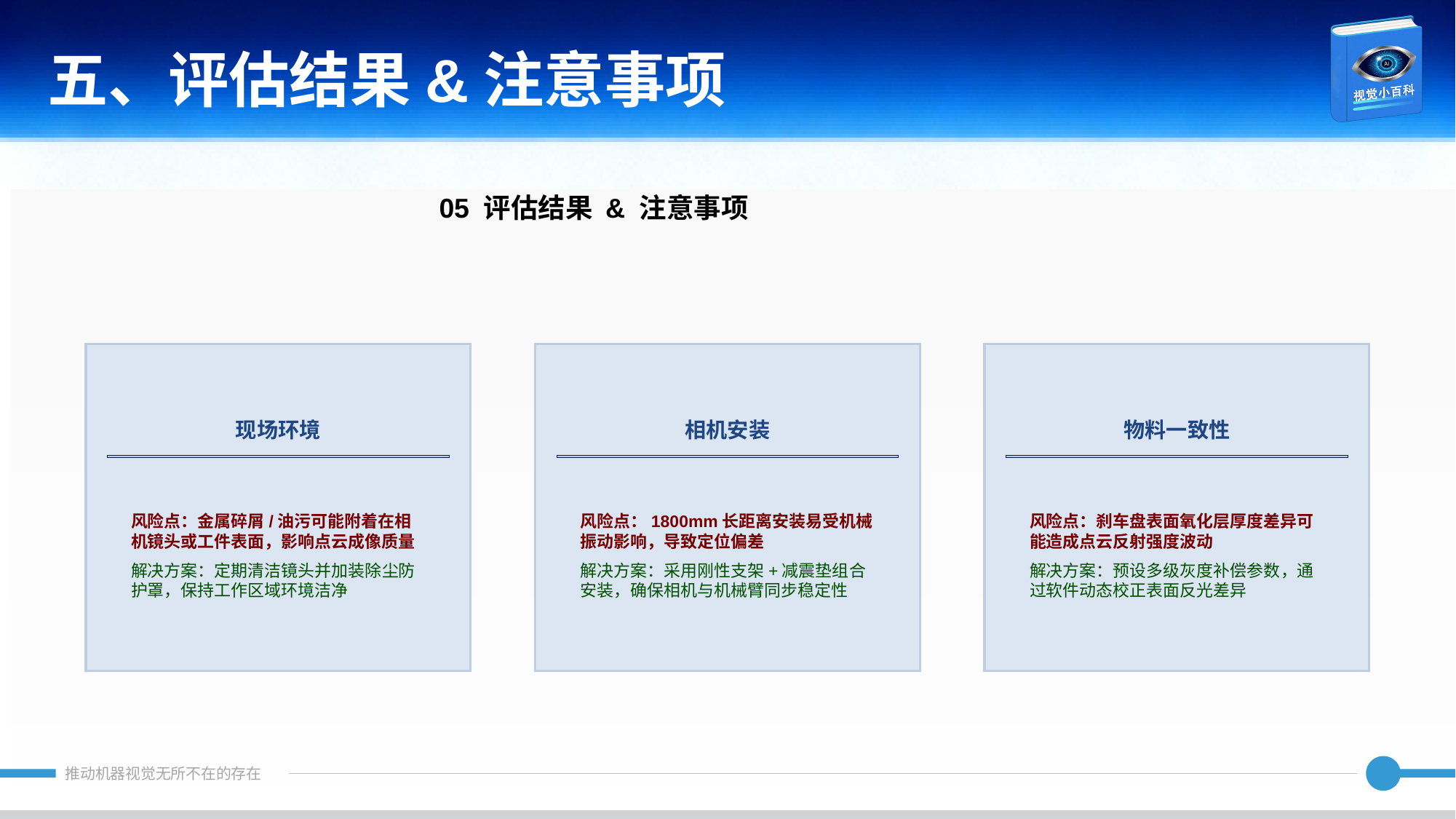

五、评估结果&注意事项

05 评估结果 & 注意事项

现场环境

相机安装

物料一致性

风险点：金属碎屑/油污可能附着在相机镜头或工件表面，影响点云成像质量
解决方案：定期清洁镜头并加装除尘防护罩，保持工作区域环境洁净

风险点：1800mm长距离安装易受机械振动影响，导致定位偏差
解决方案：采用刚性支架+减震垫组合安装，确保相机与机械臂同步稳定性

风险点：刹车盘表面氧化层厚度差异可能造成点云反射强度波动
解决方案：预设多级灰度补偿参数，通过软件动态校正表面反光差异
11